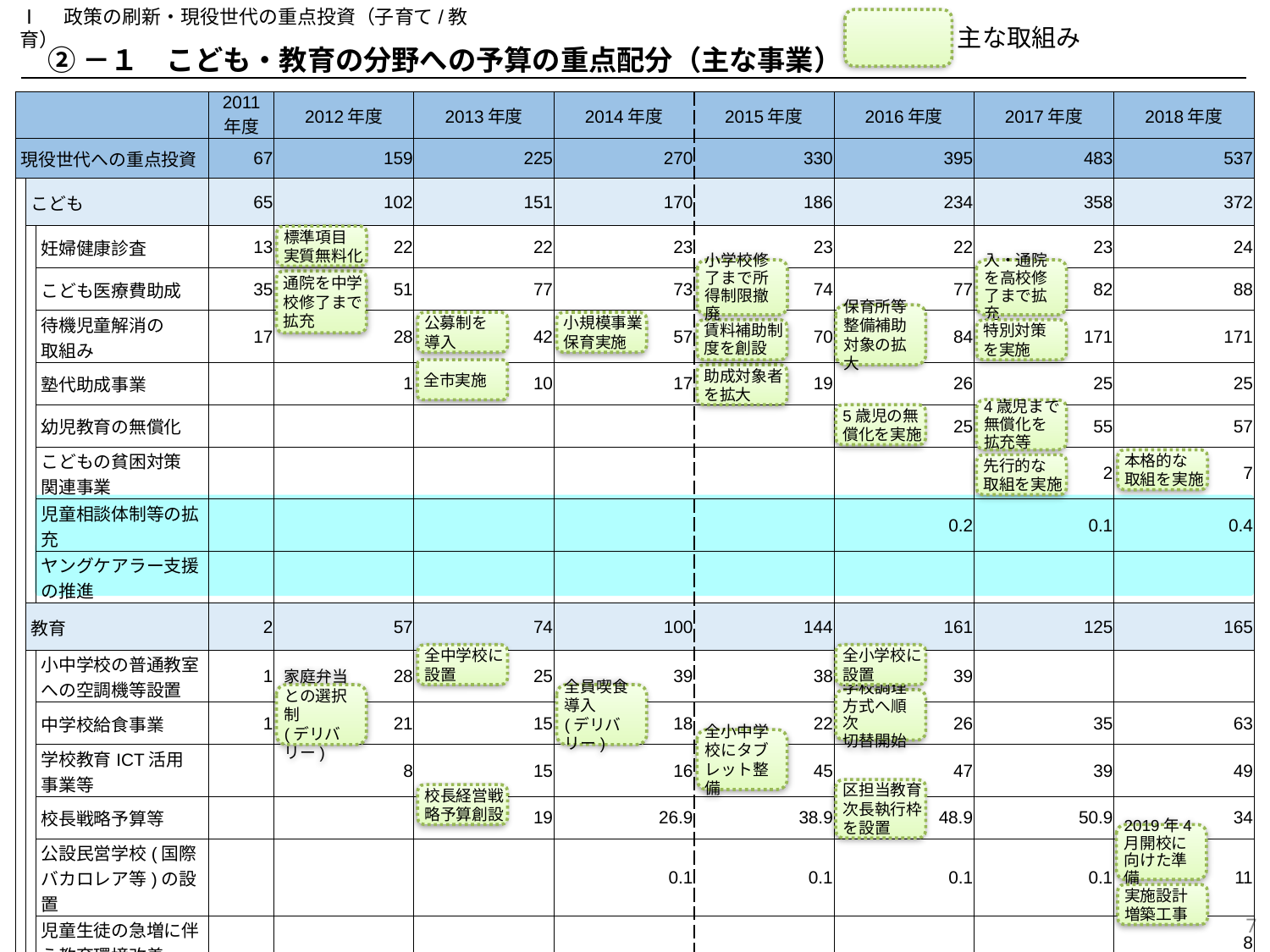

Ⅰ　政策の刷新・現役世代の重点投資（子育て/教育）
主な取組み
②－１　こども・教育の分野への予算の重点配分（主な事業）
|  |  |  | 2011 年度 | 2012年度 | 2013年度 | 2014年度 | 2015年度 | 2016年度 | 2017年度 | 2018年度 |
| --- | --- | --- | --- | --- | --- | --- | --- | --- | --- | --- |
| 現役世代への重点投資 |  |  | 67 | 159 | 225 | 270 | 330 | 395 | 483 | 537 |
|  | こども |  | 65 | 102 | 151 | 170 | 186 | 234 | 358 | 372 |
|  |  | 妊婦健康診査 | 13 | 22 | 22 | 23 | 23 | 22 | 23 | 24 |
|  |  | こども医療費助成 | 35 | 51 | 77 | 73 | 74 | 77 | 82 | 88 |
|  |  | 待機児童解消の 取組み | 17 | 28 | 42 | 57 | 70 | 84 | 171 | 171 |
|  |  | 塾代助成事業 |  | 1 | 10 | 17 | 19 | 26 | 25 | 25 |
|  |  | 幼児教育の無償化 |  |  |  |  |  | 25 | 55 | 57 |
|  |  | こどもの貧困対策 関連事業 |  |  |  |  |  |  | 2 | 7 |
|  |  | 児童相談体制等の拡充 |  |  |  |  |  | 0.2 | 0.1 | 0.4 |
|  |  | ヤングケアラー支援の推進 |  |  |  |  |  |  |  |  |
|  | 教育 |  | 2 | 57 | 74 | 100 | 144 | 161 | 125 | 165 |
|  |  | 小中学校の普通教室への空調機等設置 | 1 | 28 | 25 | 39 | 38 | 39 |  |  |
|  |  | 中学校給食事業 | 1 | 21 | 15 | 18 | 22 | 26 | 35 | 63 |
|  |  | 学校教育ICT活用 事業等 |  | 8 | 15 | 16 | 45 | 47 | 39 | 49 |
|  |  | 校長戦略予算等 |  |  | 19 | 26.9 | 38.9 | 48.9 | 50.9 | 34 |
|  |  | 公設民営学校(国際バカロレア等)の設置 |  |  |  | 0.1 | 0.1 | 0.1 | 0.1 | 11 |
|  |  | 児童生徒の急増に伴う教育環境改善 |  |  |  |  |  |  |  | 8 |
標準項目
実質無料化
小学校修了まで所得制限撤廃
入・通院を高校修了まで拡充
通院を中学校修了まで拡充
保育所等整備補助対象の拡大
公募制を
導入
小規模事業保育実施
賃料補助制度を創設
特別対策
を実施
全市実施
助成対象者を拡大
4歳児まで
無償化を拡充等
5歳児の無償化を実施
本格的な
取組を実施
先行的な
取組を実施

全中学校に設置
全小学校に設置
家庭弁当との選択制
(デリバリー)
全員喫食
導入
(デリバリー)
学校調理
方式へ順次
切替開始
全小中学校にタブレット整備
区担当教育次長執行枠を設置
校長経営戦略予算創設
2019年4月開校に向けた準備
実施設計
増築工事
7